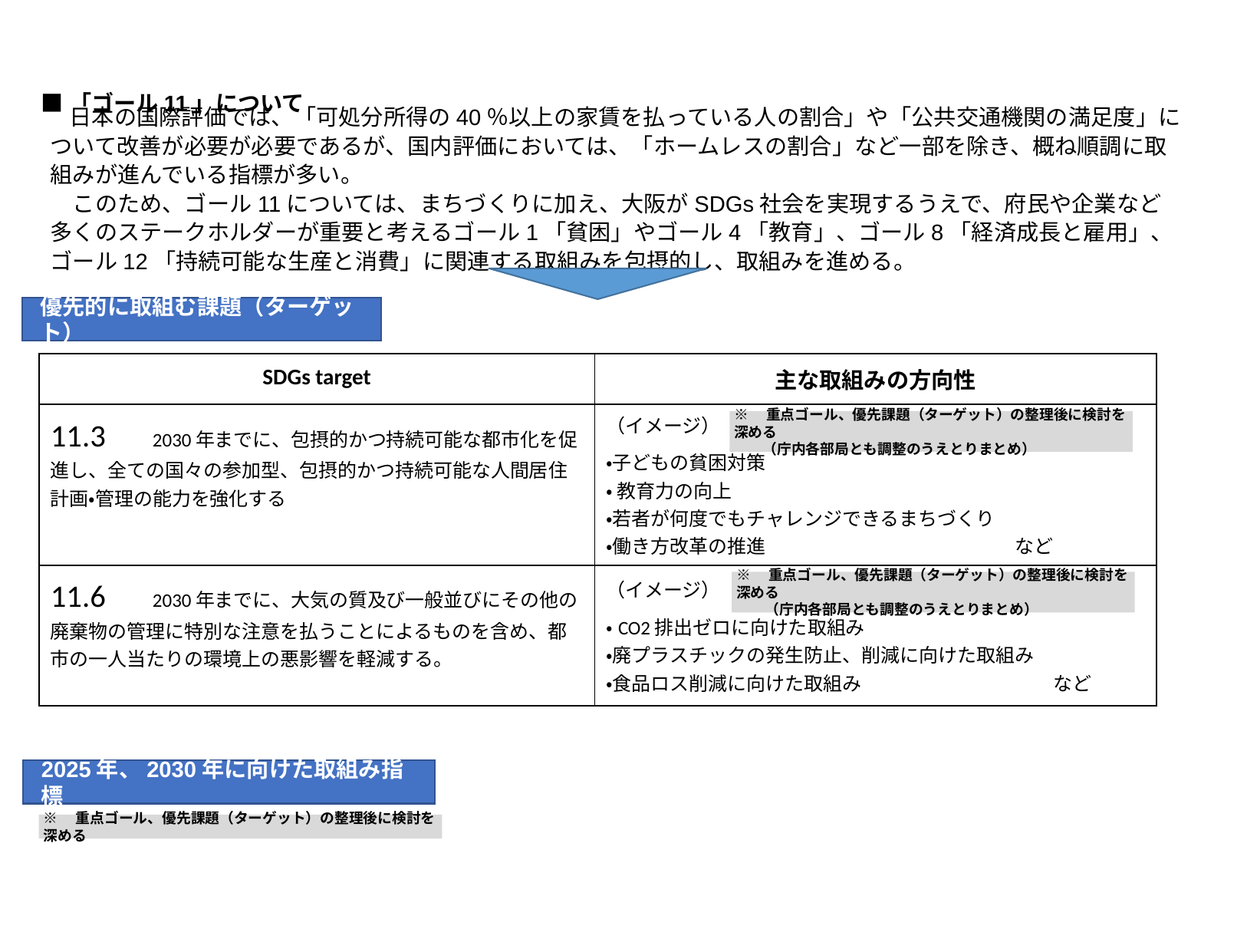

■「ゴール11」について
　日本の国際評価では、「可処分所得の40％以上の家賃を払っている人の割合」や「公共交通機関の満足度」について改善が必要が必要であるが、国内評価においては、「ホームレスの割合」など一部を除き、概ね順調に取組みが進んでいる指標が多い。
　このため、ゴール11については、まちづくりに加え、大阪がSDGs社会を実現するうえで、府民や企業など多くのステークホルダーが重要と考えるゴール1「貧困」やゴール4「教育」、ゴール8「経済成長と雇用」、ゴール12「持続可能な生産と消費」に関連する取組みを包摂的し、取組みを進める。

優先的に取組む課題（ターゲット）
| SDGs target | 主な取組みの方向性 |
| --- | --- |
| 11.3　2030年までに、包摂的かつ持続可能な都市化を促進し、全ての国々の参加型、包摂的かつ持続可能な人間居住計画・管理の能力を強化する | （イメージ） ・子どもの貧困対策 ・ 教育力の向上 ・若者が何度でもチャレンジできるまちづくり ・働き方改革の推進　　　　　　　　　　　　　など |
| 11.6　2030年までに、大気の質及び一般並びにその他の廃棄物の管理に特別な注意を払うことによるものを含め、都市の一人当たりの環境上の悪影響を軽減する。 | （イメージ） ・CO2排出ゼロに向けた取組み ・廃プラスチックの発生防止、削減に向けた取組み ・食品ロス削減に向けた取組み　　　　　　　　　　など |
※　重点ゴール、優先課題（ターゲット）の整理後に検討を深める
　　（庁内各部局とも調整のうえとりまとめ）
※　重点ゴール、優先課題（ターゲット）の整理後に検討を深める
　　（庁内各部局とも調整のうえとりまとめ）
2025年、2030年に向けた取組み指標
※　重点ゴール、優先課題（ターゲット）の整理後に検討を深める